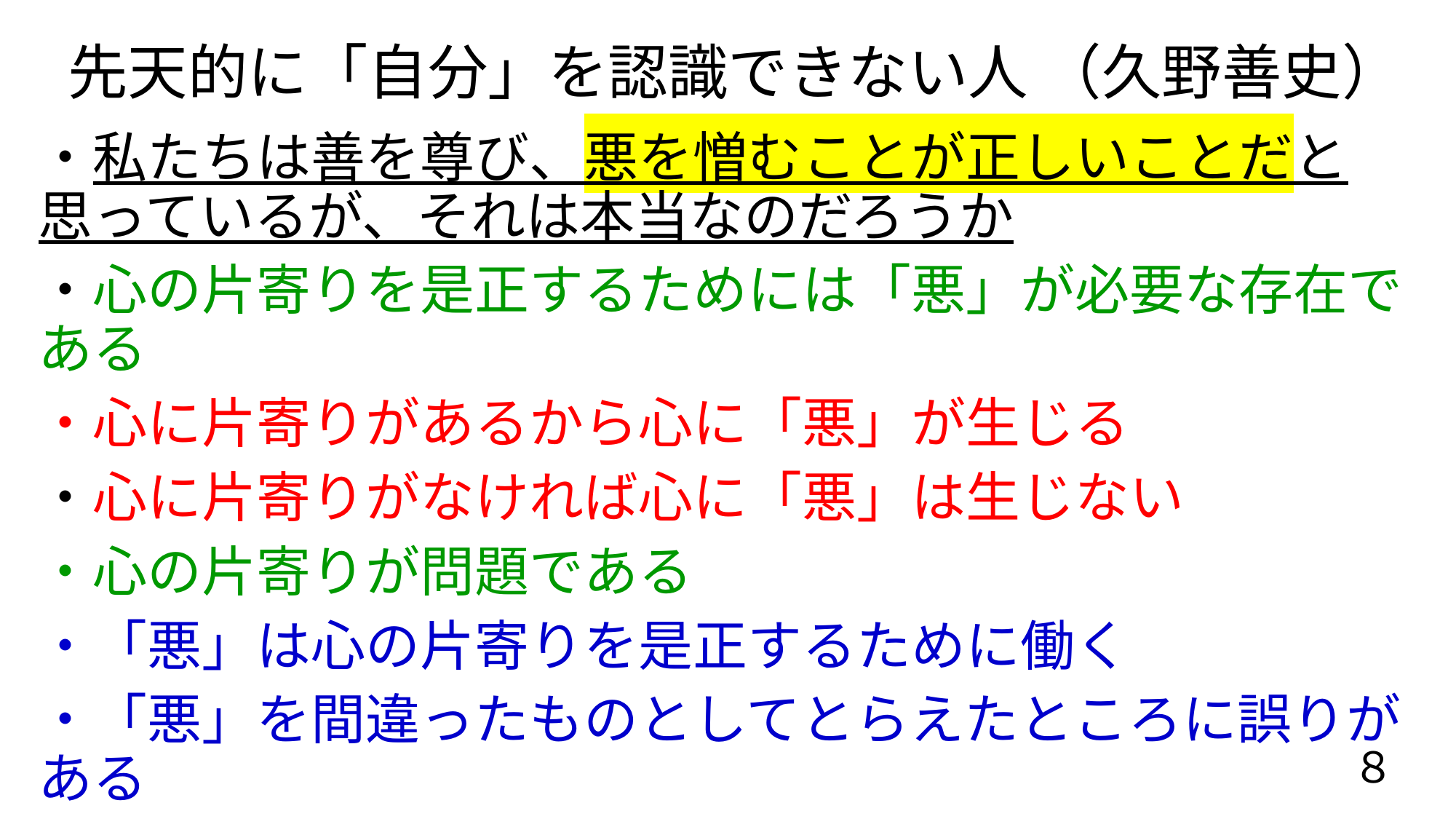

# 先天的に「自分」を認識できない人 （久野善史）
・私たちは善を尊び、悪を憎むことが正しいことだと思っているが、それは本当なのだろうか
・心の片寄りを是正するためには「悪」が必要な存在である
・心に片寄りがあるから心に「悪」が生じる
・心に片寄りがなければ心に「悪」は生じない
・心の片寄りが問題である
・「悪」は心の片寄りを是正するために働く
・「悪」を間違ったものとしてとらえたところに誤りがある
・心の片寄りを是正するためには「悪」が必要になる
８